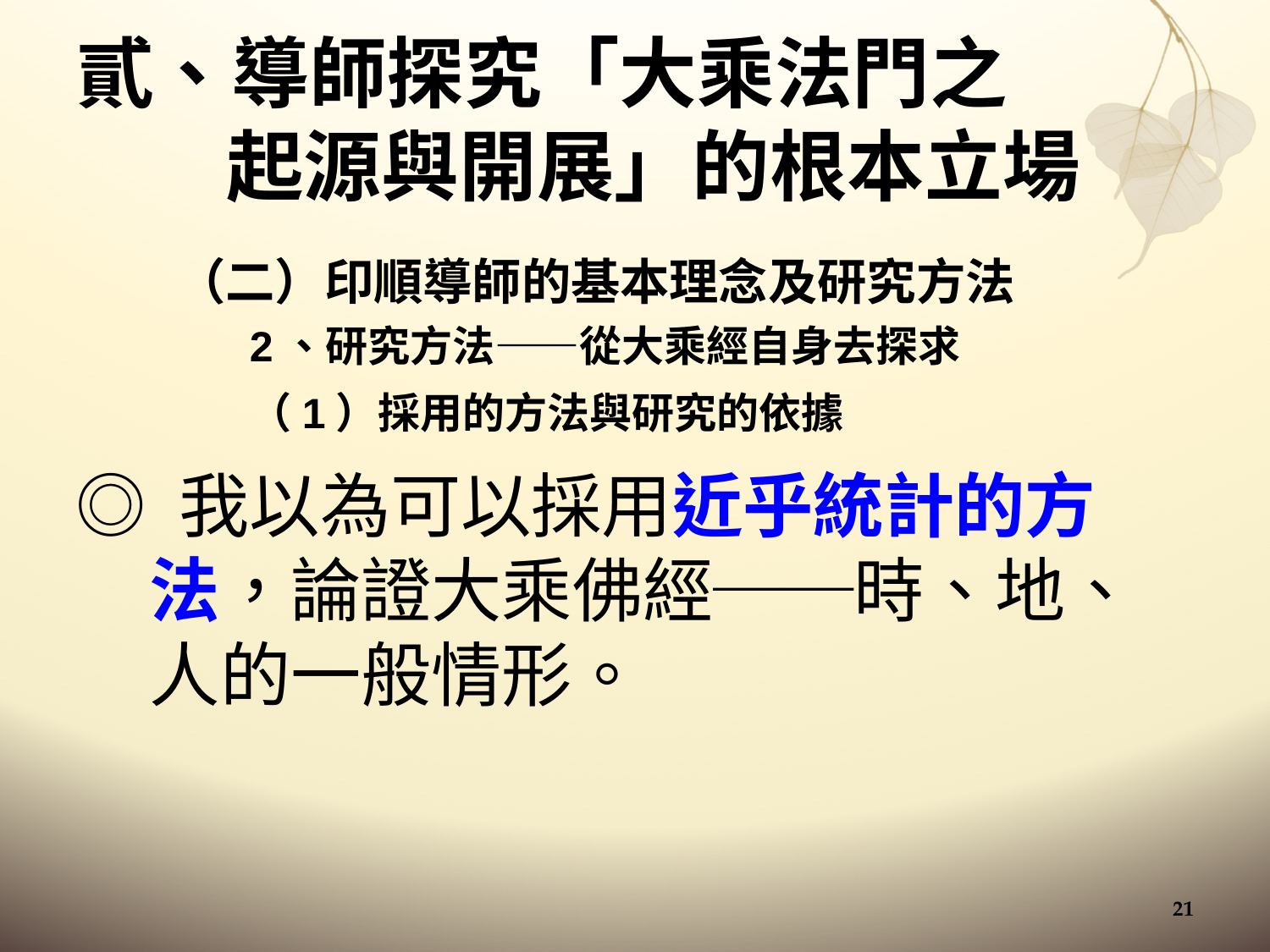

# 貳、導師探究「大乘法門之起源與開展」的根本立場
（二）印順導師的基本理念及研究方法
2、研究方法——從大乘經自身去探求
（1）採用的方法與研究的依據
◎ 我以為可以採用近乎統計的方法，論證大乘佛經──時、地、人的一般情形。
21